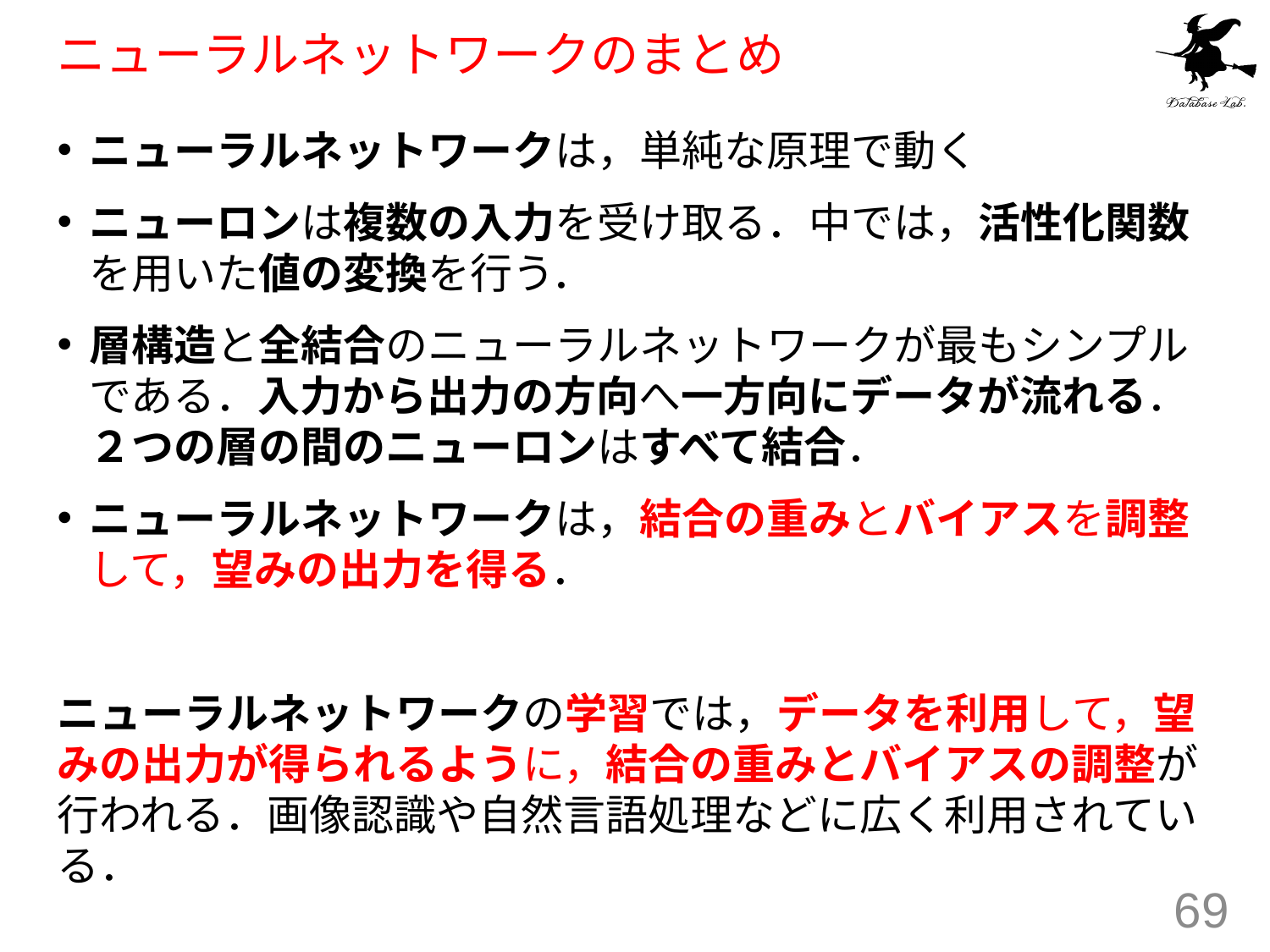

# ニューラルネットワークのまとめ
ニューラルネットワークは，単純な原理で動く
ニューロンは複数の入力を受け取る．中では，活性化関数を用いた値の変換を行う．
層構造と全結合のニューラルネットワークが最もシンプルである．入力から出力の方向へ一方向にデータが流れる．２つの層の間のニューロンはすべて結合．
ニューラルネットワークは，結合の重みとバイアスを調整して，望みの出力を得る．

ニューラルネットワークの学習では，データを利用して，望みの出力が得られるように，結合の重みとバイアスの調整が行われる．画像認識や自然言語処理などに広く利用されている．
69